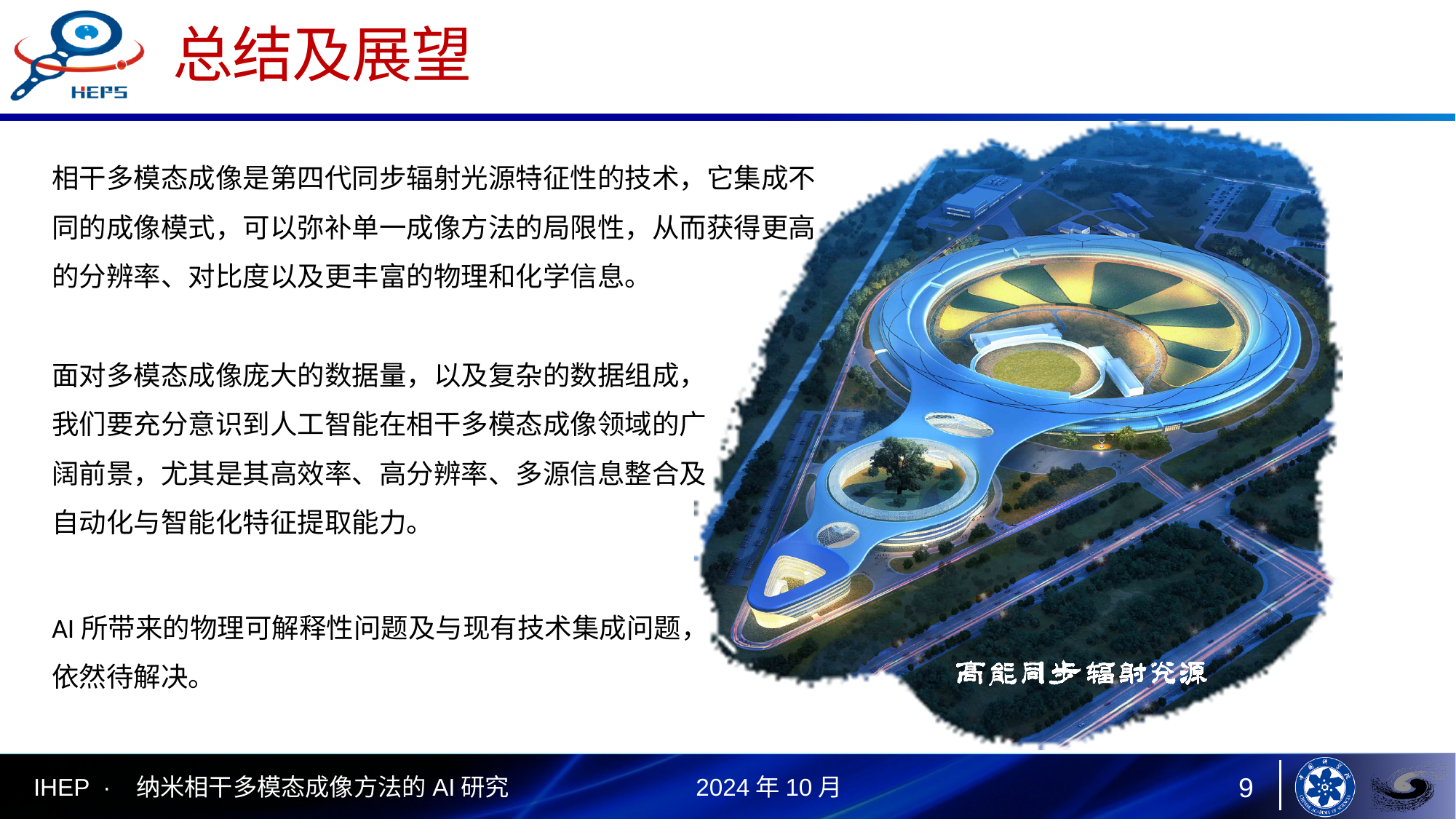

# 总结及展望
相干多模态成像是第四代同步辐射光源特征性的技术，它集成不同的成像模式，可以弥补单一成像方法的局限性，从而获得更高的分辨率、对比度以及更丰富的物理和化学信息。
面对多模态成像庞大的数据量，以及复杂的数据组成，我们要充分意识到人工智能在相干多模态成像领域的广阔前景，尤其是其高效率、高分辨率、多源信息整合及自动化与智能化特征提取能力。
AI所带来的物理可解释性问题及与现有技术集成问题，依然待解决。